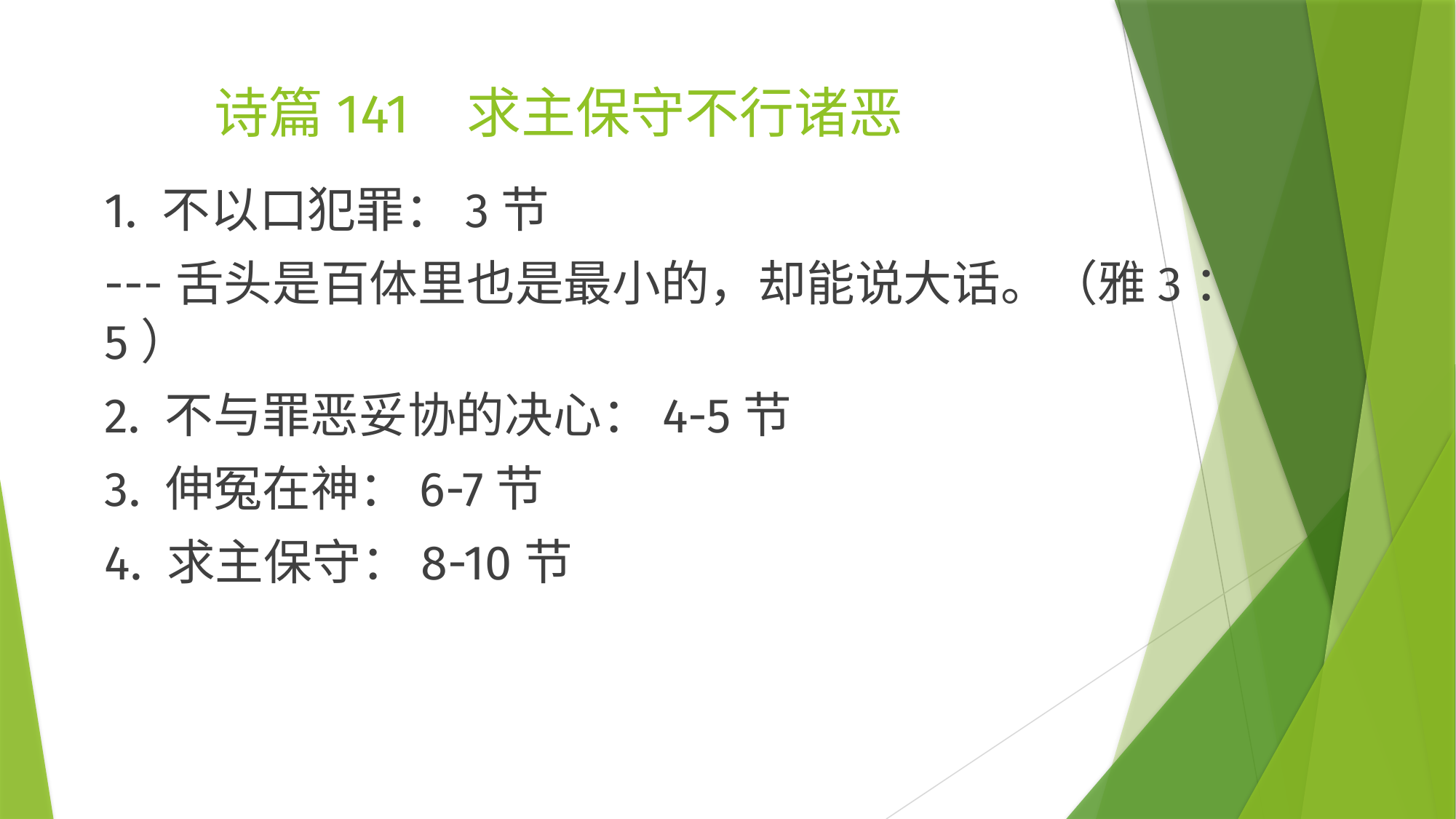

# 诗篇141   求主保守不行诸恶
1. 不以口犯罪：3节
---舌头是百体里也是最小的，却能说大话。（雅3：5）
2. 不与罪恶妥协的决心：4-5节
3. 伸冤在神：6-7节
4. 求主保守：8-10节